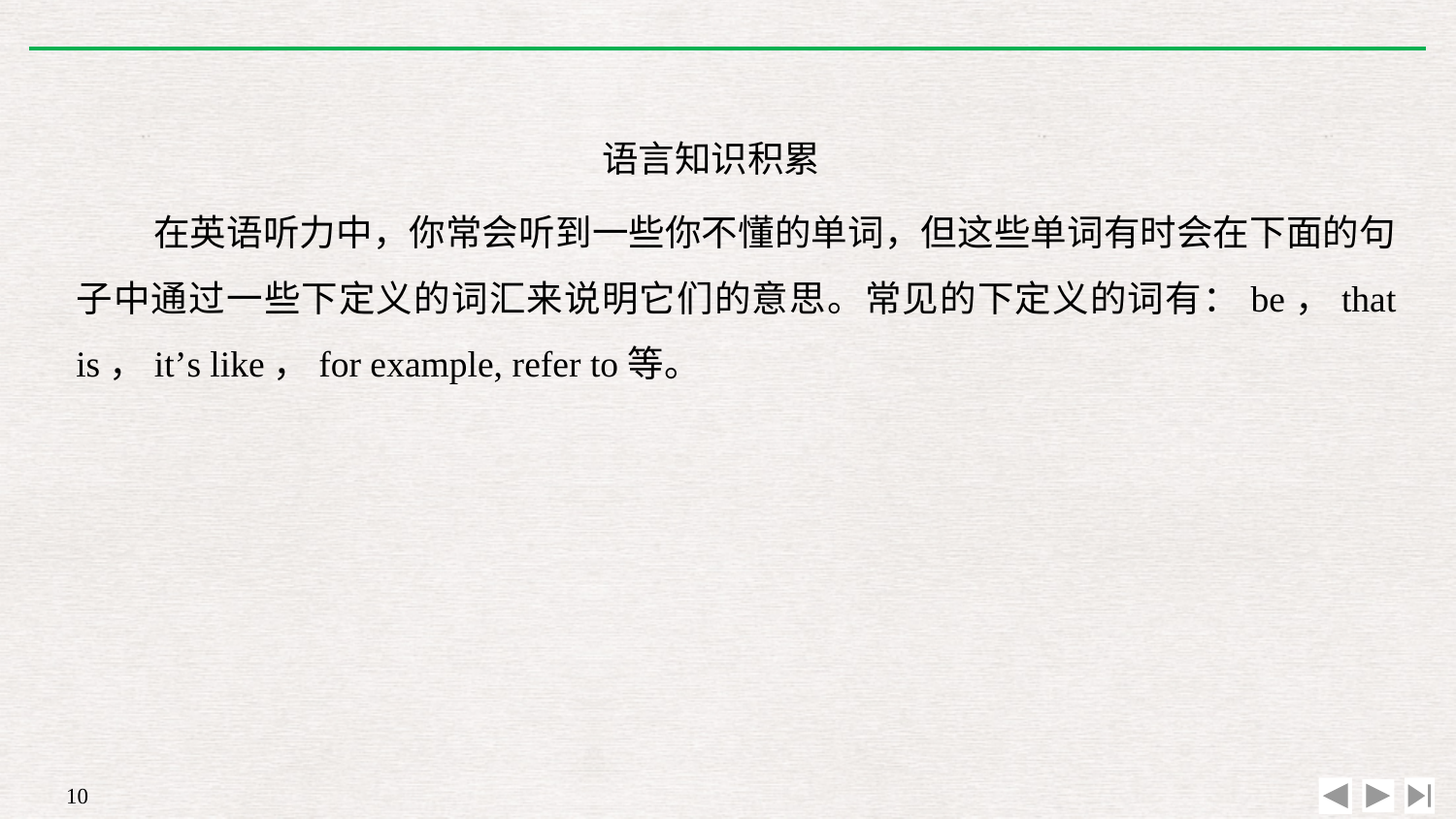

语言知识积累
在英语听力中，你常会听到一些你不懂的单词，但这些单词有时会在下面的句子中通过一些下定义的词汇来说明它们的意思。常见的下定义的词有：be，that is，it’s like，for example, refer to等。